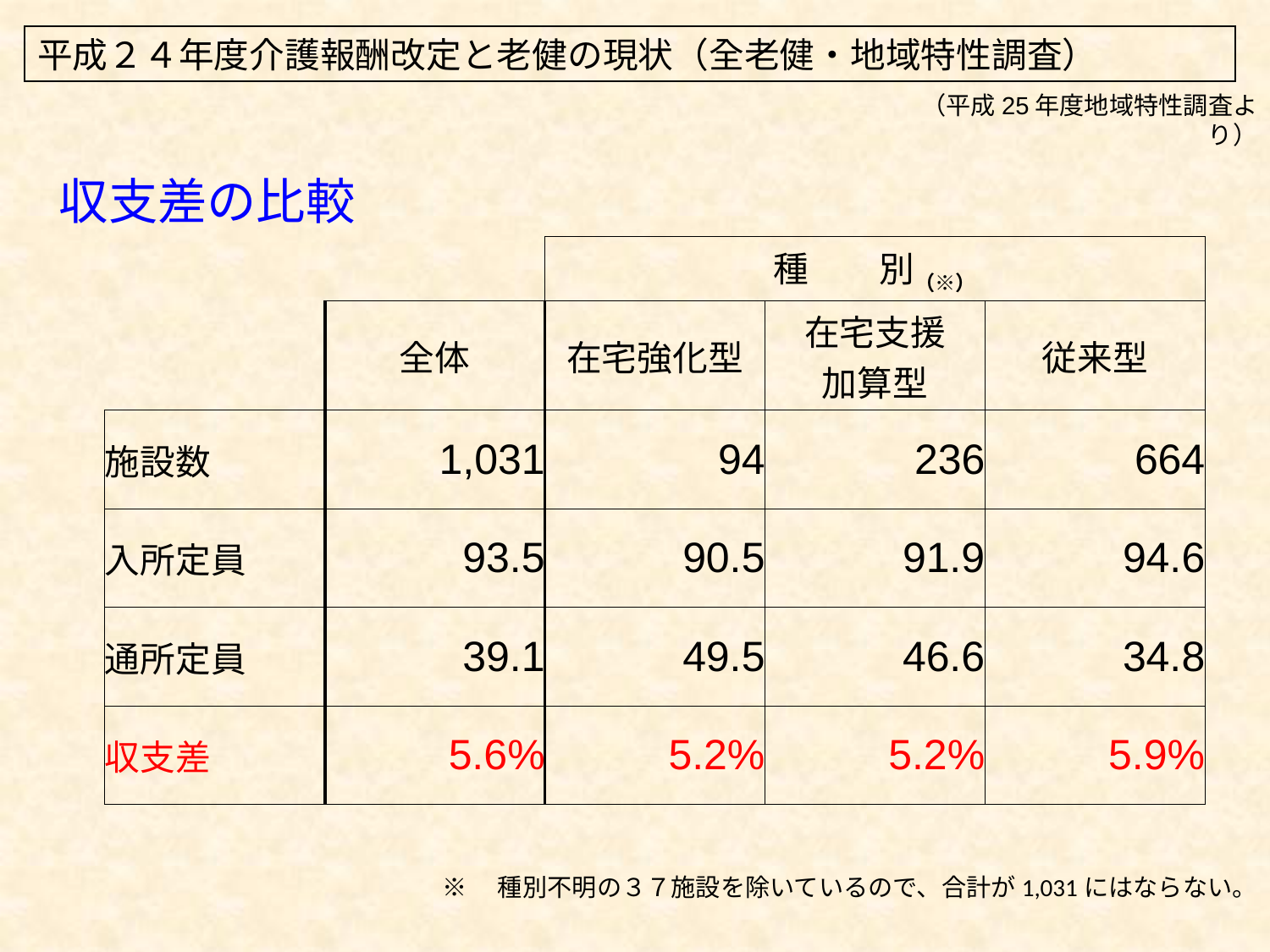

平成２４年度介護報酬改定と老健の現状（全老健・地域特性調査）
（平成25年度地域特性調査より）
収支差の比較
|  |  | 種　　別（※） |  |  |
| --- | --- | --- | --- | --- |
|  | 全体 | 在宅強化型 | 在宅支援 加算型 | 従来型 |
| 施設数 | 1,031 | 94 | 236 | 664 |
| 入所定員 | 93.5 | 90.5 | 91.9 | 94.6 |
| 通所定員 | 39.1 | 49.5 | 46.6 | 34.8 |
| 収支差 | 5.6% | 5.2% | 5.2% | 5.9% |
※　種別不明の３７施設を除いているので、合計が1,031にはならない。